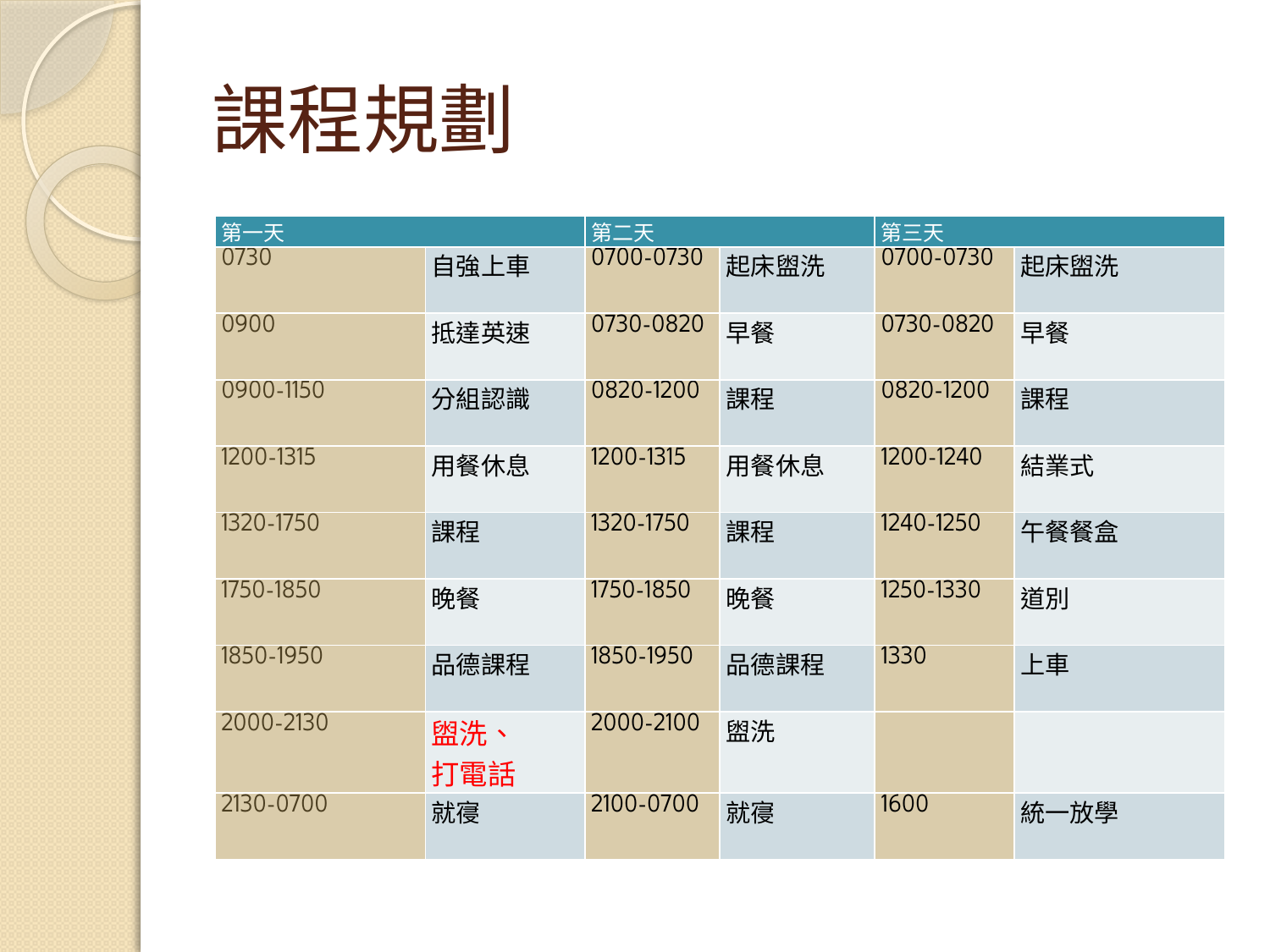

# 課程規劃

| 第一天 |  | 第二天 |  | 第三天 |  |
| --- | --- | --- | --- | --- | --- |
| 0730 | 自強上車 | 0700-0730 | 起床盥洗 | 0700-0730 | 起床盥洗 |
| 0900 | 抵達英速 | 0730-0820 | 早餐 | 0730-0820 | 早餐 |
| 0900-1150 | 分組認識 | 0820-1200 | 課程 | 0820-1200 | 課程 |
| 1200-1315 | 用餐休息 | 1200-1315 | 用餐休息 | 1200-1240 | 結業式 |
| 1320-1750 | 課程 | 1320-1750 | 課程 | 1240-1250 | 午餐餐盒 |
| 1750-1850 | 晚餐 | 1750-1850 | 晚餐 | 1250-1330 | 道別 |
| 1850-1950 | 品德課程 | 1850-1950 | 品德課程 | 1330 | 上車 |
| 2000-2130 | 盥洗、 打電話 | 2000-2100 | 盥洗 |  |  |
| 2130-0700 | 就寑 | 2100-0700 | 就寑 | 1600 | 統一放學 |